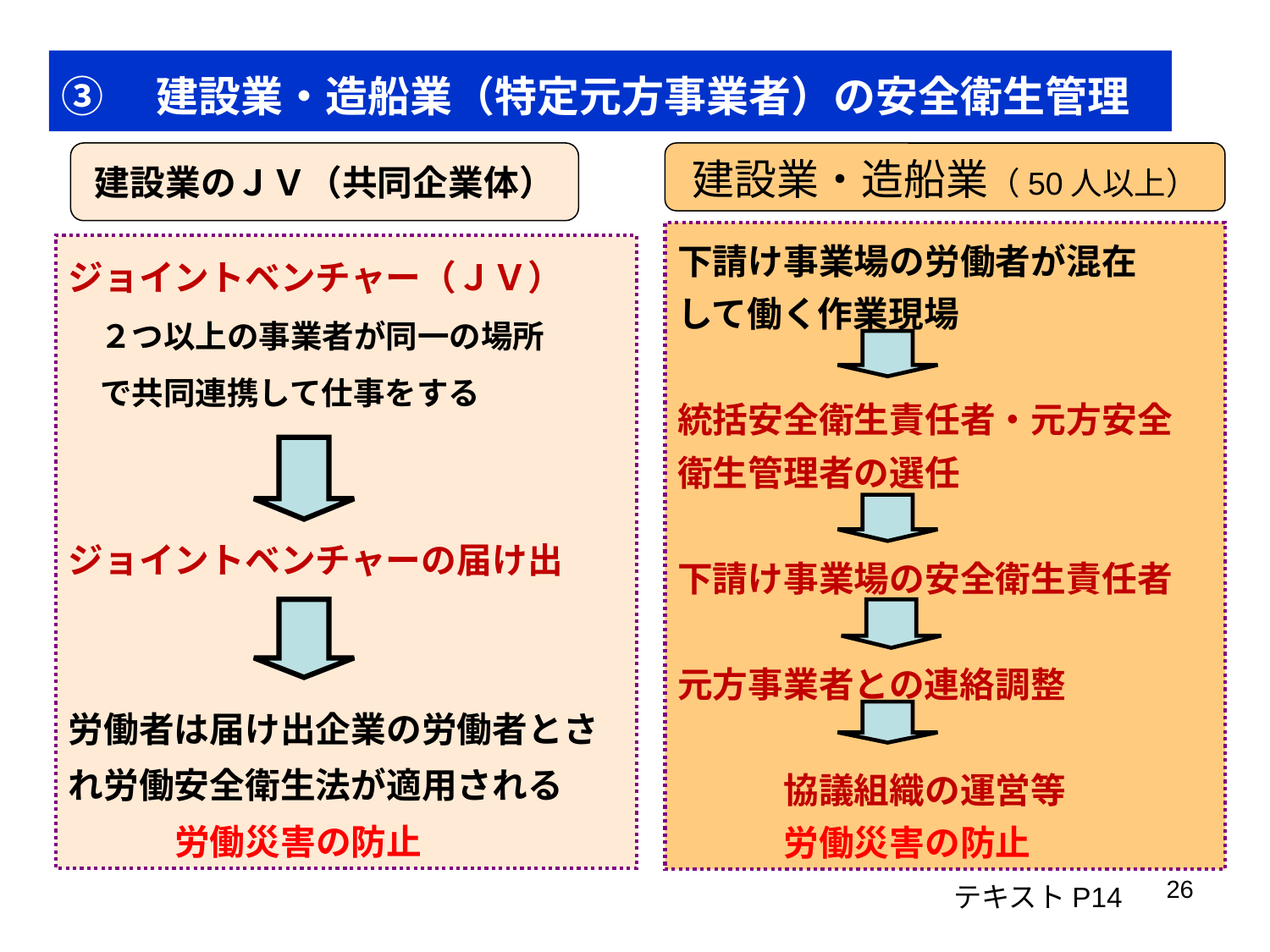

③　建設業・造船業（特定元方事業者）の安全衛生管理
建設業のＪＶ（共同企業体）
ジョイントベンチャー（ＪＶ）
　２つ以上の事業者が同一の場所
　で共同連携して仕事をする

ジョイントベンチャーの届け出

労働者は届け出企業の労働者とさ
れ労働安全衛生法が適用される
　　　労働災害の防止
建設業・造船業（50人以上）
下請け事業場の労働者が混在
して働く作業現場

統括安全衛生責任者・元方安全
衛生管理者の選任

下請け事業場の安全衛生責任者

元方事業者との連絡調整

　　　協議組織の運営等
　　　労働災害の防止

26
テキストP14